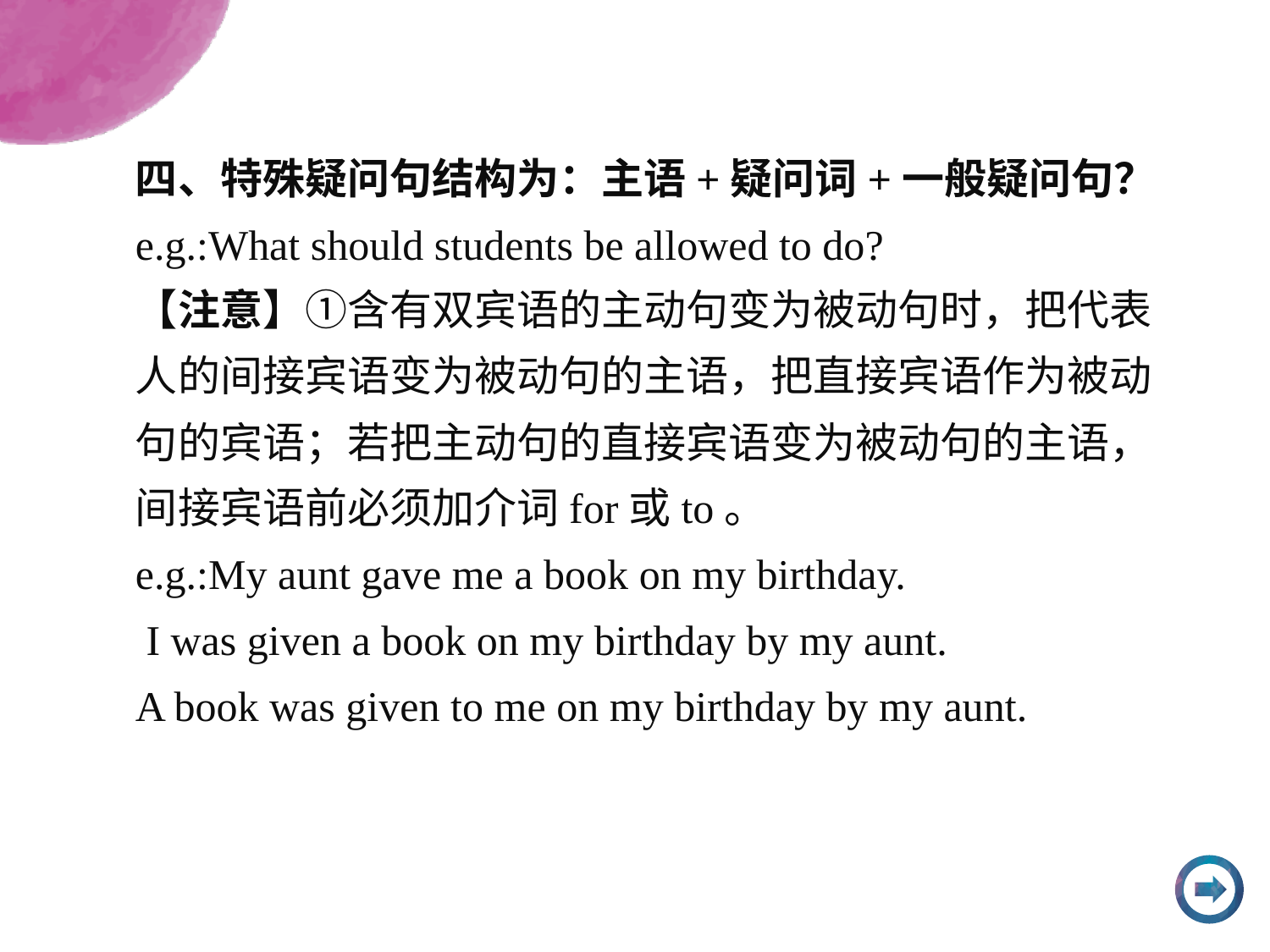

四、特殊疑问句结构为：主语+疑问词+一般疑问句？
e.g.:What should students be allowed to do?
【注意】①含有双宾语的主动句变为被动句时，把代表人的间接宾语变为被动句的主语，把直接宾语作为被动句的宾语；若把主动句的直接宾语变为被动句的主语，间接宾语前必须加介词for或to。
e.g.:My aunt gave me a book on my birthday.
 I was given a book on my birthday by my aunt.
A book was given to me on my birthday by my aunt.